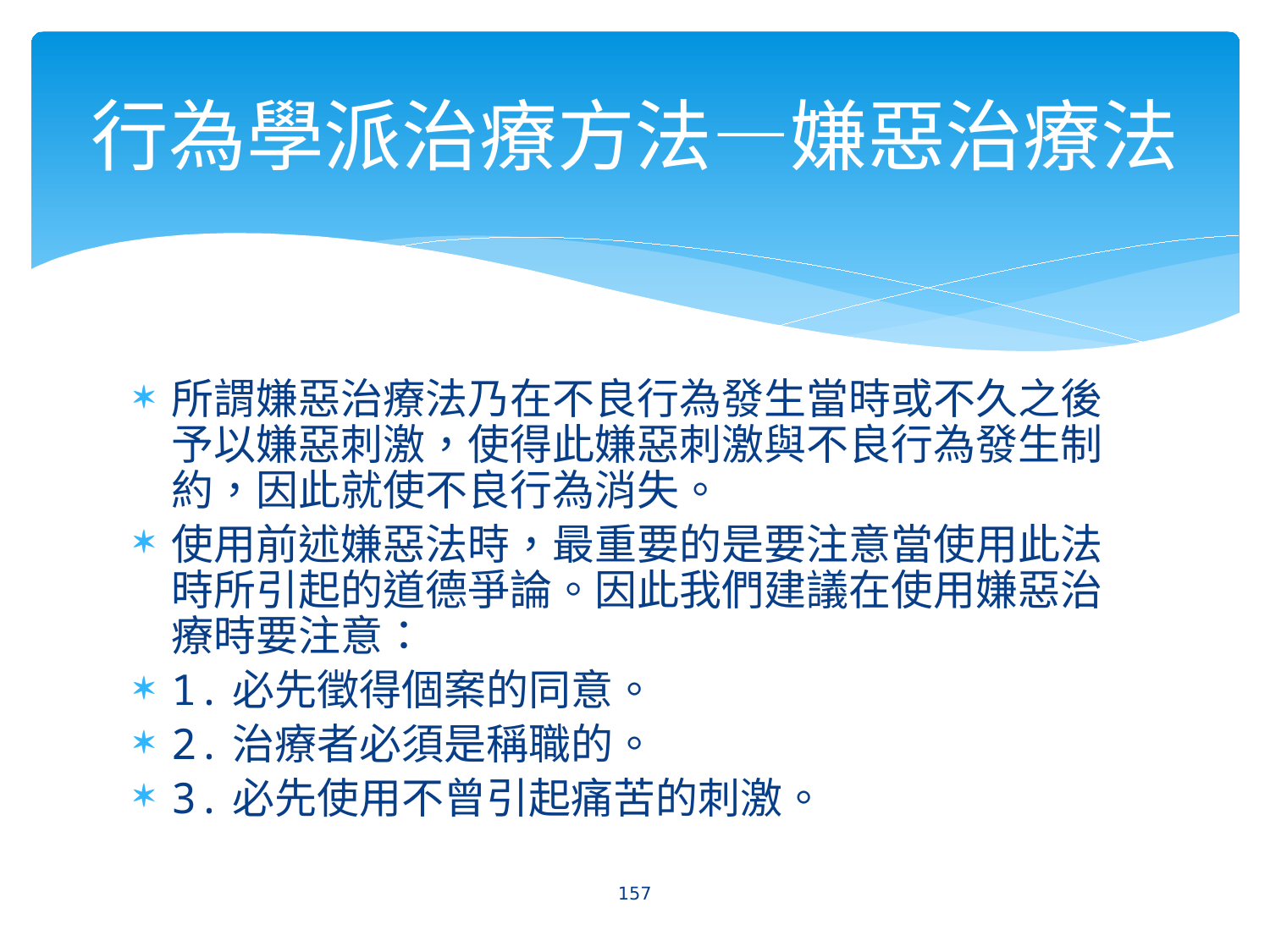

# 行為學派治療方法—嫌惡治療法
所謂嫌惡治療法乃在不良行為發生當時或不久之後予以嫌惡刺激，使得此嫌惡刺激與不良行為發生制約，因此就使不良行為消失。
使用前述嫌惡法時，最重要的是要注意當使用此法時所引起的道德爭論。因此我們建議在使用嫌惡治療時要注意：
1.必先徵得個案的同意。
2.治療者必須是稱職的。
3.必先使用不曾引起痛苦的刺激。

157